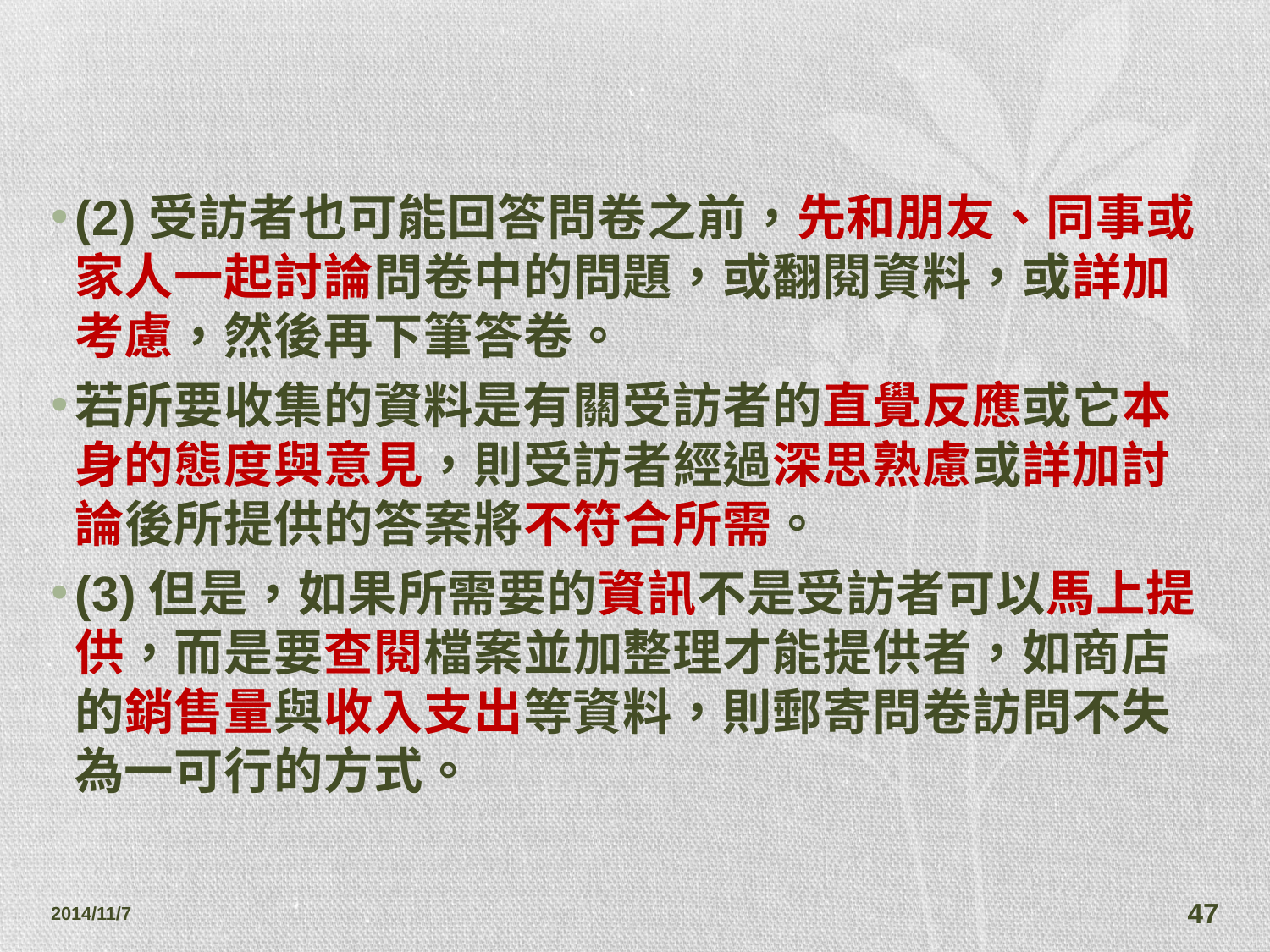

#
(2)受訪者也可能回答問卷之前，先和朋友、同事或家人一起討論問卷中的問題，或翻閱資料，或詳加考慮，然後再下筆答卷。
若所要收集的資料是有關受訪者的直覺反應或它本身的態度與意見，則受訪者經過深思熟慮或詳加討論後所提供的答案將不符合所需。
(3)但是，如果所需要的資訊不是受訪者可以馬上提供，而是要查閱檔案並加整理才能提供者，如商店的銷售量與收入支出等資料，則郵寄問卷訪問不失為一可行的方式。
2014/11/7
47